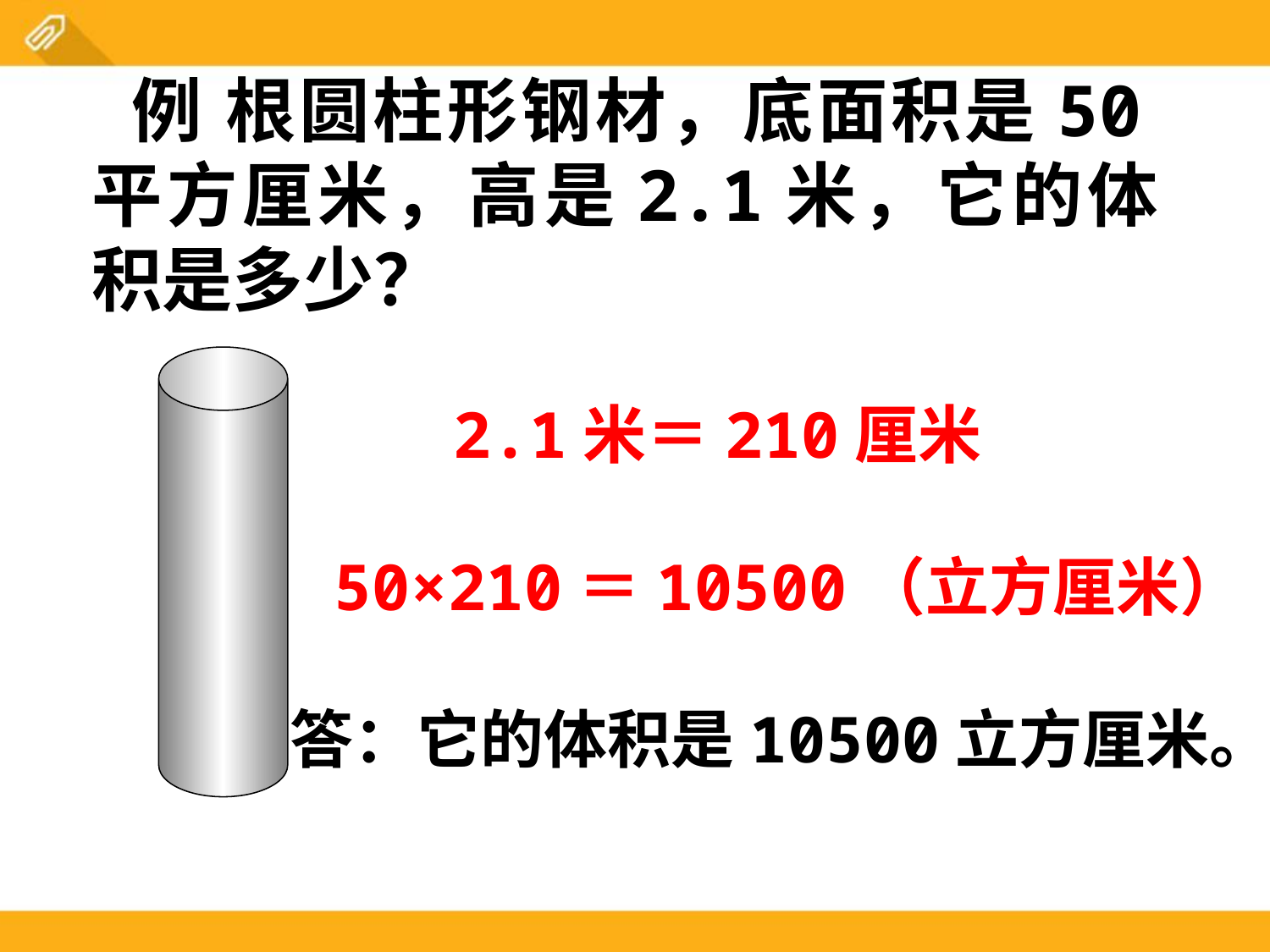

例 根圆柱形钢材，底面积是50平方厘米，高是2.1米，它的体积是多少？

2.1米＝210厘米

　　50×210＝10500（立方厘米）

　　答：它的体积是10500立方厘米。